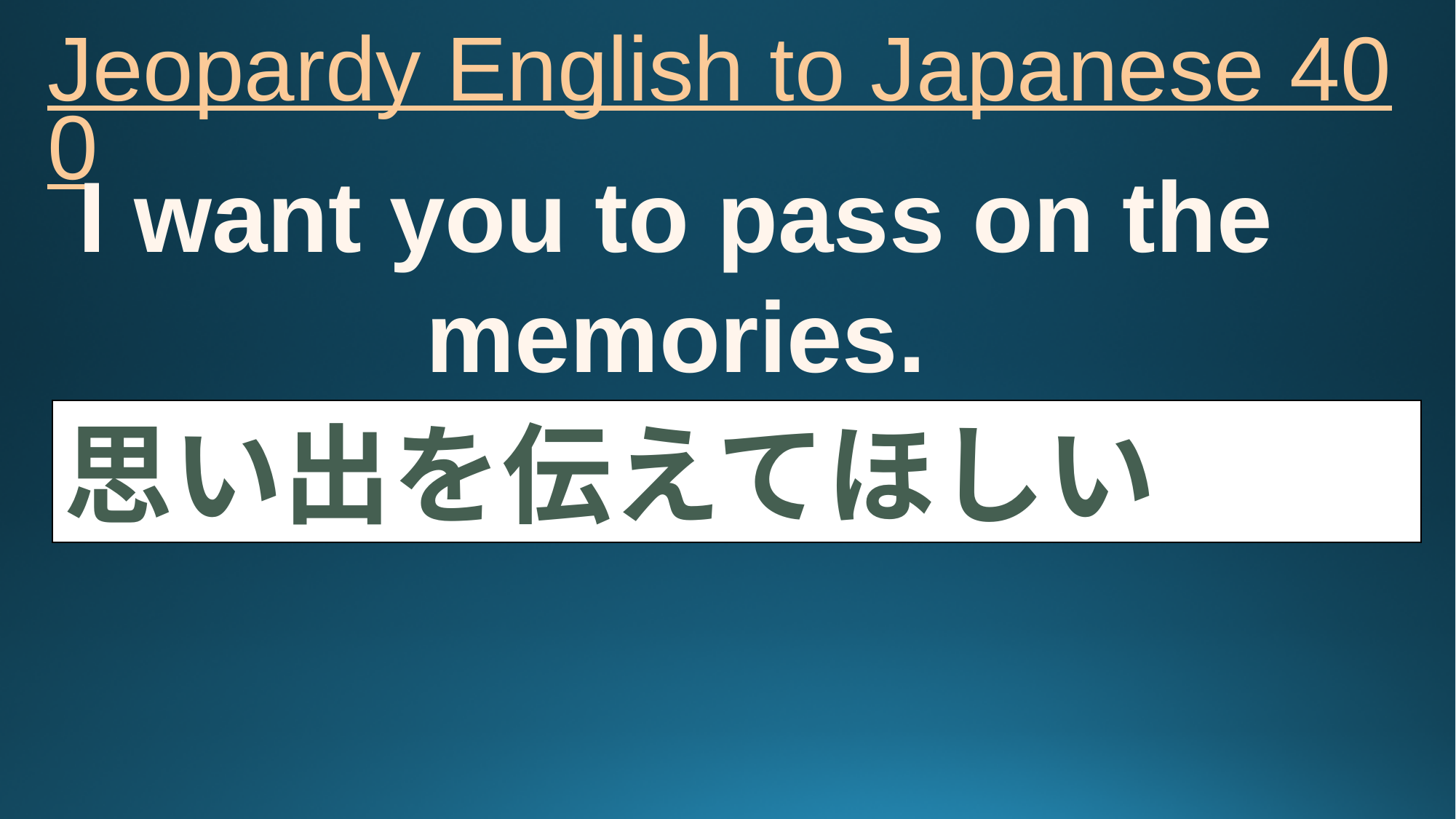

# Jeopardy English to Japanese 400
I want you to pass on the memories.
思い出を伝えてほしい